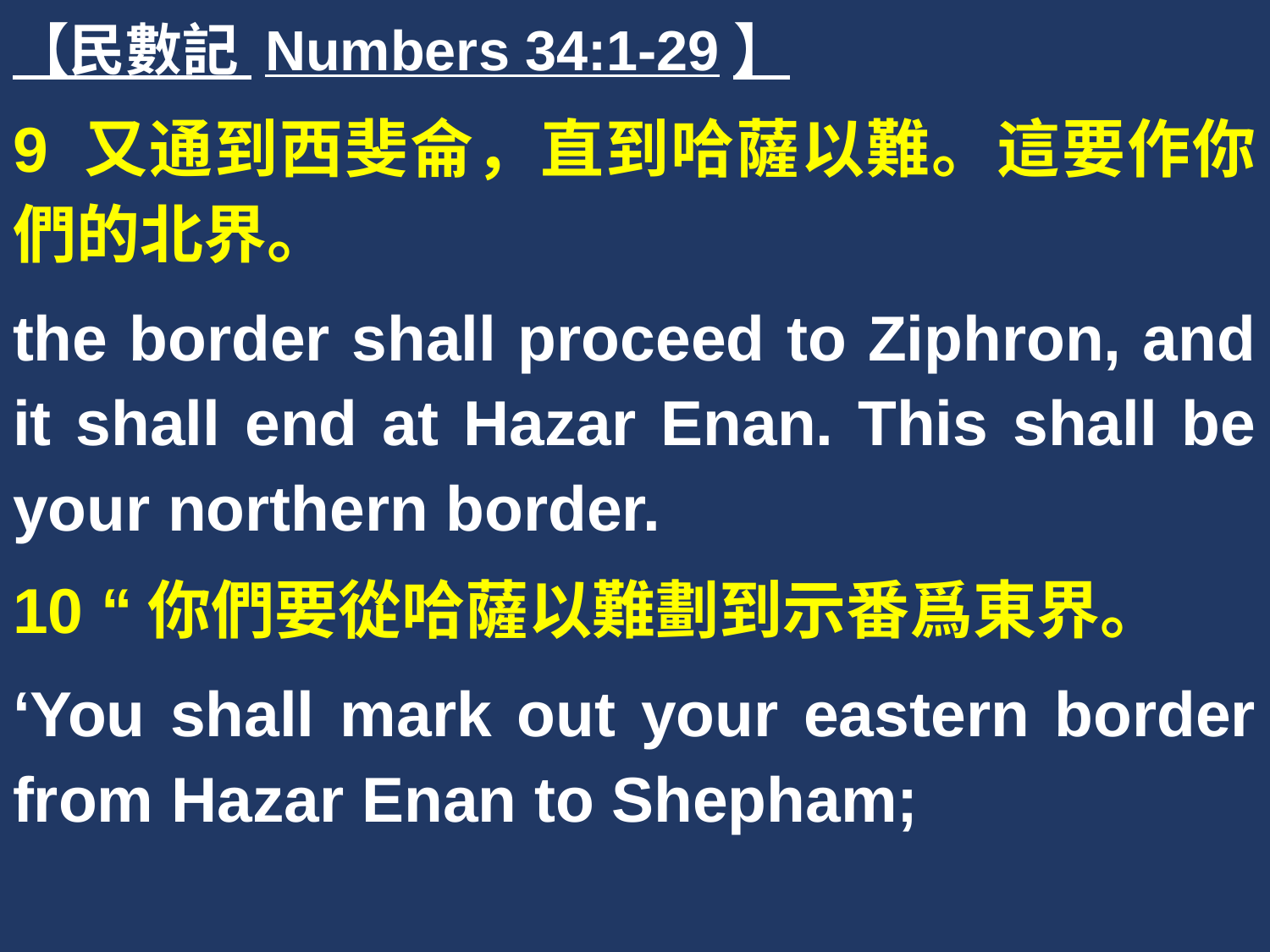

【民數記 Numbers 34:1-29】
9 又通到西斐侖，直到哈薩以難。這要作你們的北界。
the border shall proceed to Ziphron, and it shall end at Hazar Enan. This shall be your northern border.
10 “你們要從哈薩以難劃到示番爲東界。
‘You shall mark out your eastern border from Hazar Enan to Shepham;